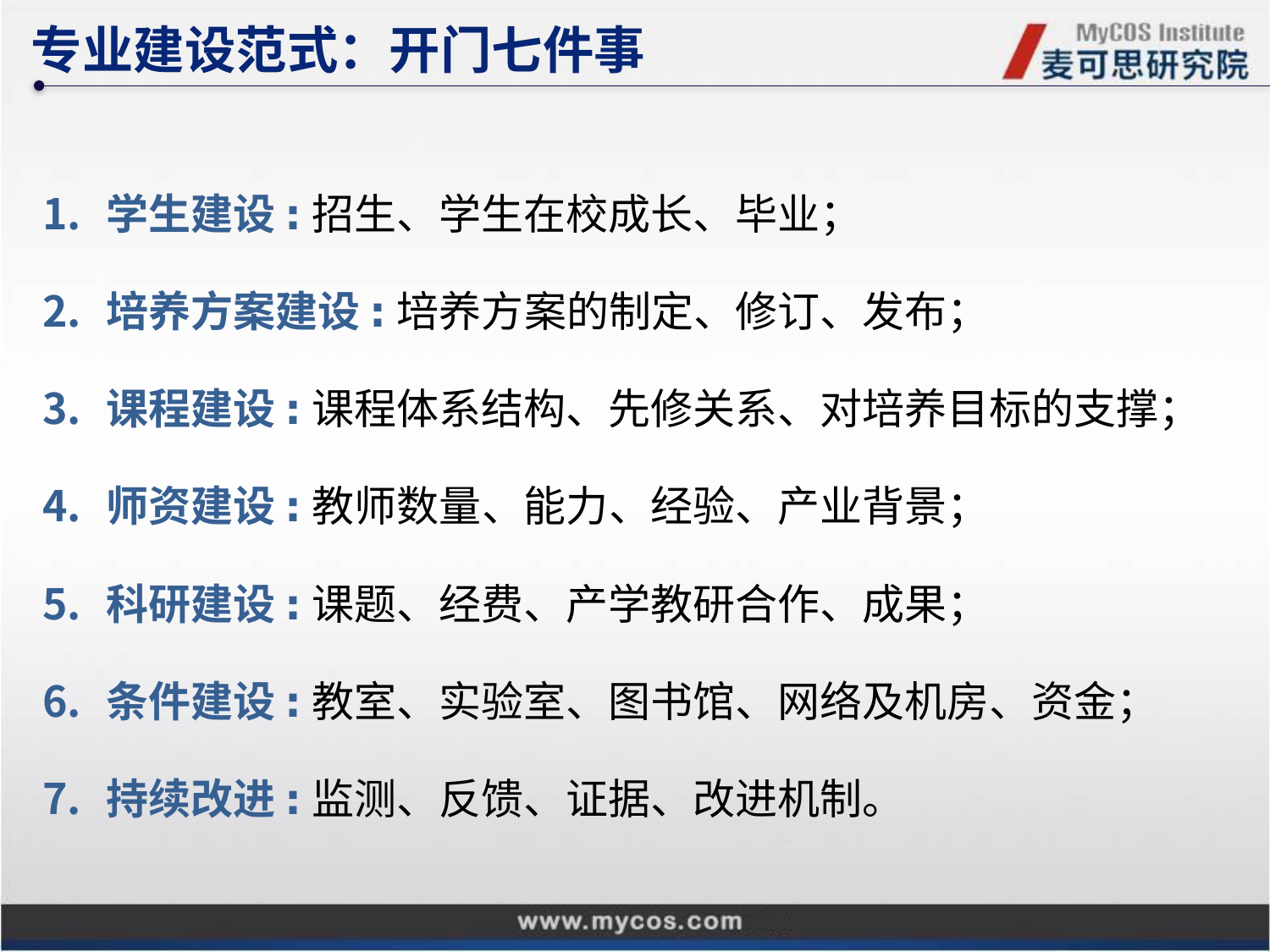

专业建设范式：开门七件事
学生建设:招生、学生在校成长、毕业；
培养方案建设:培养方案的制定、修订、发布；
课程建设:课程体系结构、先修关系、对培养目标的支撑；
师资建设:教师数量、能力、经验、产业背景；
科研建设:课题、经费、产学教研合作、成果；
条件建设:教室、实验室、图书馆、网络及机房、资金；
持续改进:监测、反馈、证据、改进机制。